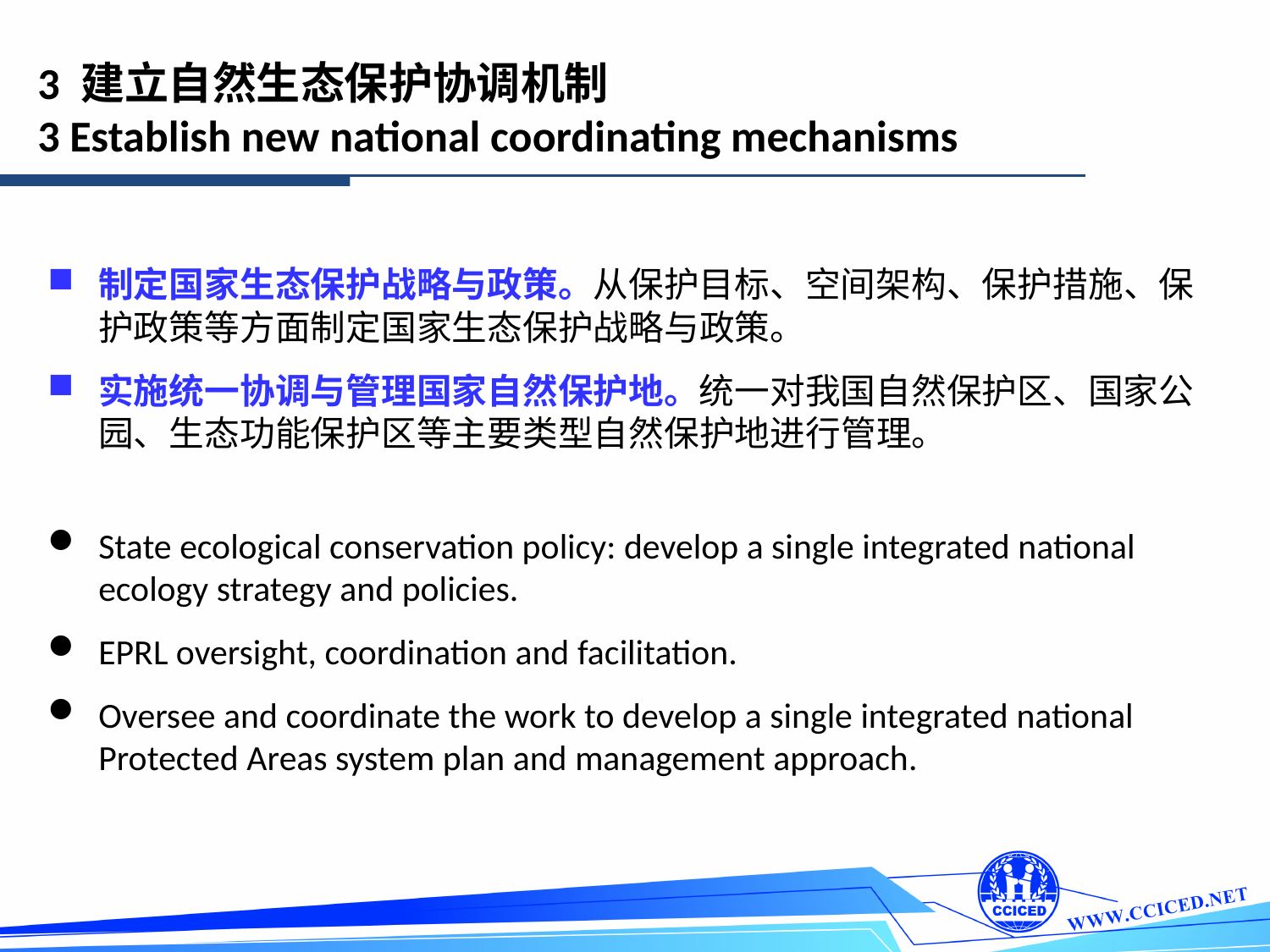

3 建立自然生态保护协调机制
3 Establish new national coordinating mechanisms
制定国家生态保护战略与政策。从保护目标、空间架构、保护措施、保护政策等方面制定国家生态保护战略与政策。
实施统一协调与管理国家自然保护地。统一对我国自然保护区、国家公园、生态功能保护区等主要类型自然保护地进行管理。
State ecological conservation policy: develop a single integrated national ecology strategy and policies.
EPRL oversight, coordination and facilitation.
Oversee and coordinate the work to develop a single integrated national Protected Areas system plan and management approach.